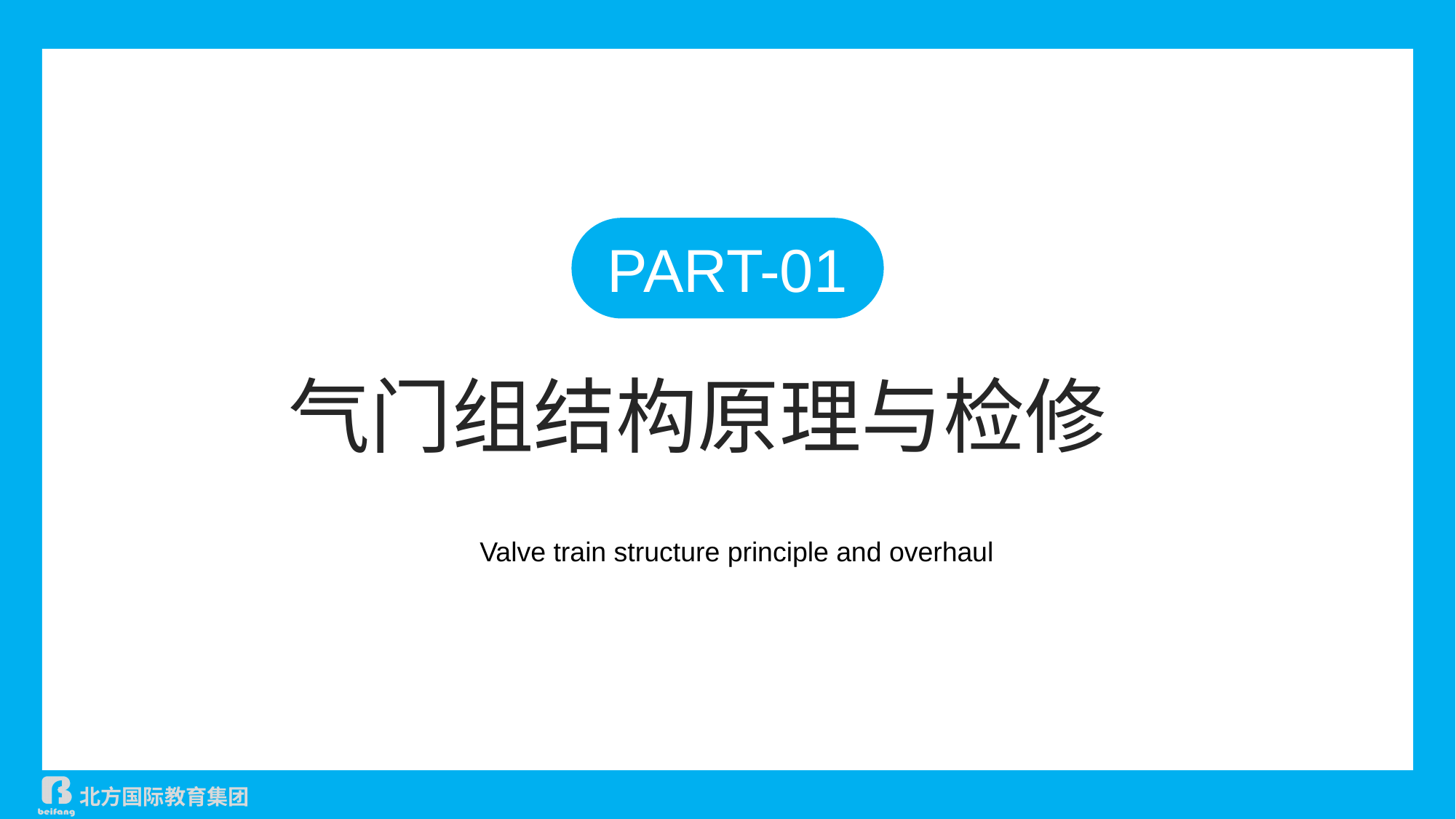

PART-01
气门组结构原理与检修
Valve train structure principle and overhaul